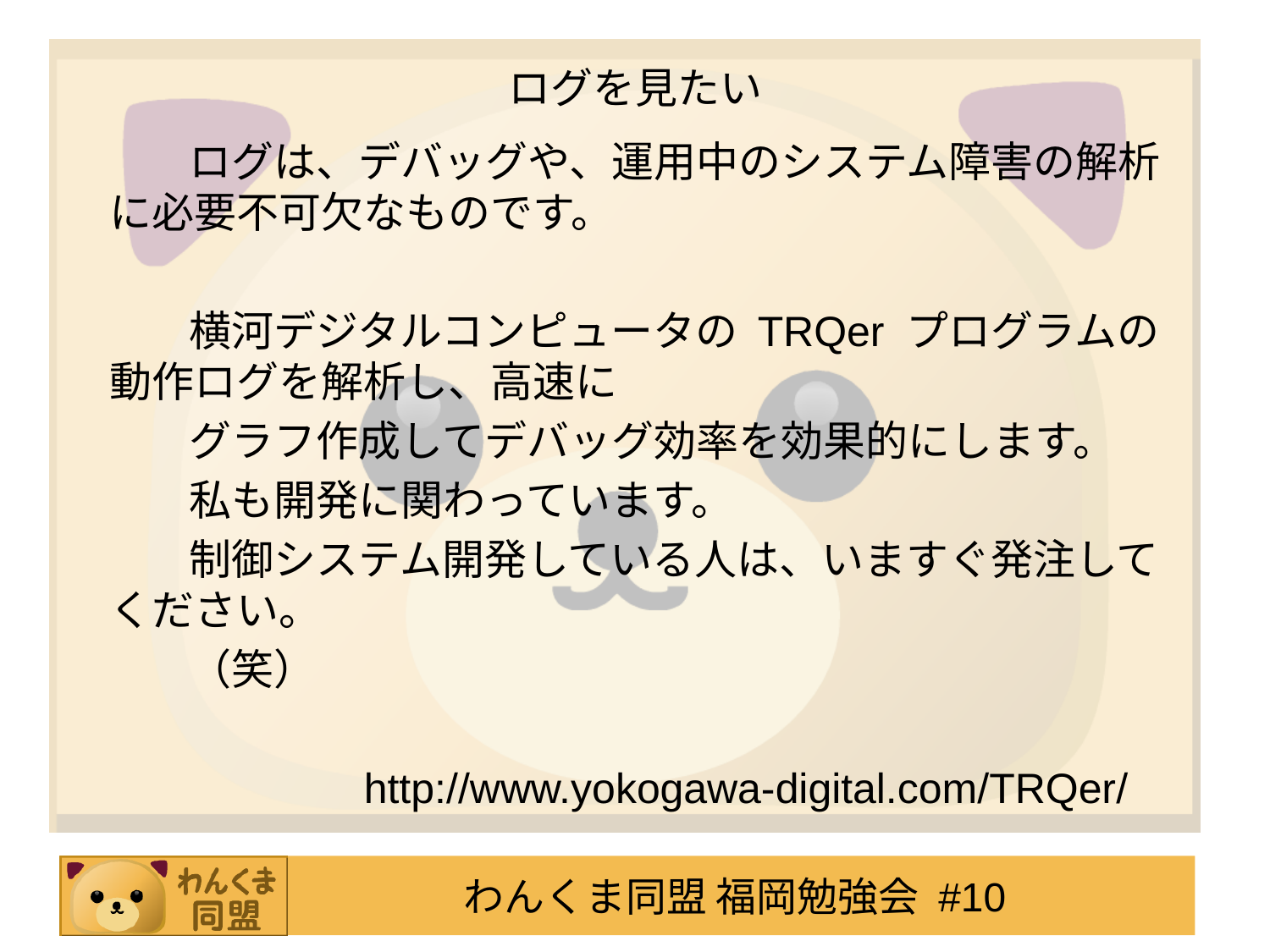

# ログを見たい
　　　ログは、デバッグや、運用中のシステム障害の解析に必要不可欠なものです。

　　　横河デジタルコンピュータの TRQer プログラムの動作ログを解析し、高速に
　　　グラフ作成してデバッグ効率を効果的にします。
　　　私も開発に関わっています。
　　　制御システム開発している人は、いますぐ発注してください。
　　　（笑）

			http://www.yokogawa-digital.com/TRQer/